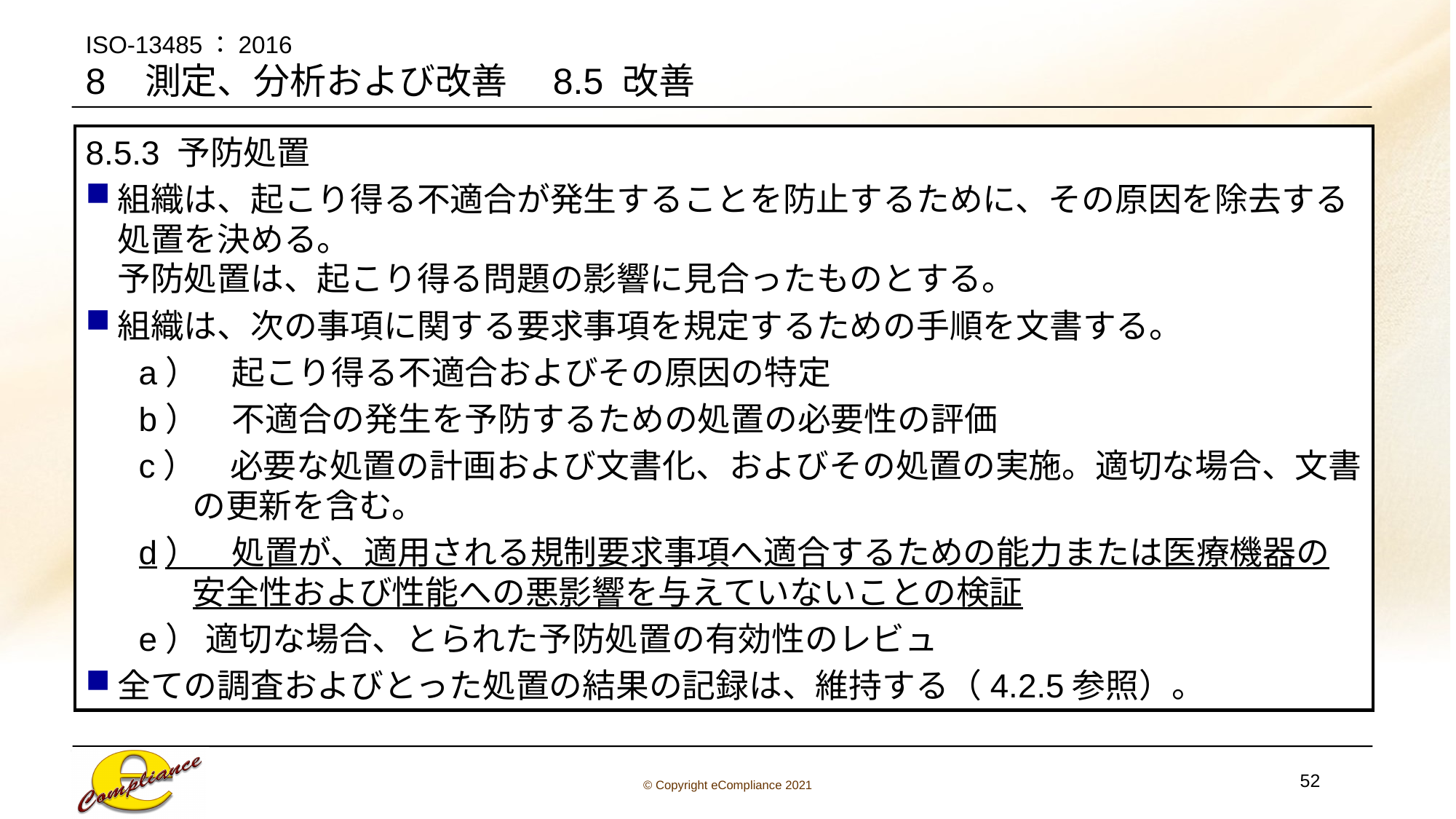

# ISO-13485：2016 8   測定、分析および改善　8.5 改善
8.5.3 予防処置
組織は、起こり得る不適合が発生することを防止するために、その原因を除去する処置を決める。
予防処置は、起こり得る問題の影響に見合ったものとする。
組織は、次の事項に関する要求事項を規定するための手順を文書する。
a）　起こり得る不適合およびその原因の特定
b）　不適合の発生を予防するための処置の必要性の評価
c）　必要な処置の計画および文書化、およびその処置の実施。適切な場合、文書の更新を含む。
d）　処置が、適用される規制要求事項へ適合するための能力または医療機器の安全性および性能への悪影響を与えていないことの検証
e） 適切な場合、とられた予防処置の有効性のレビュ
全ての調査およびとった処置の結果の記録は、維持する（4.2.5参照）。